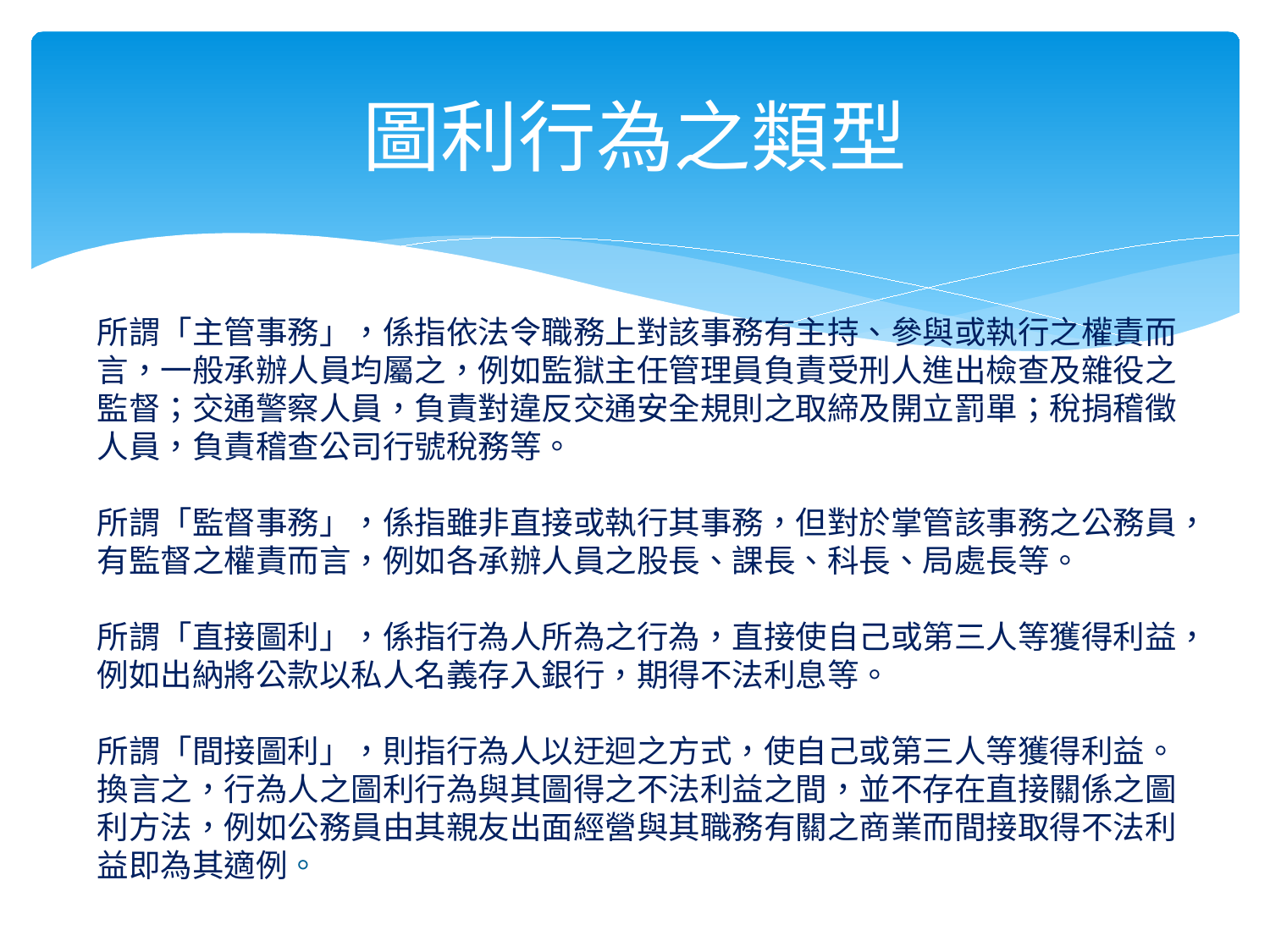

# 圖利行為之類型
所謂「主管事務」，係指依法令職務上對該事務有主持、參與或執行之權責而言，一般承辦人員均屬之，例如監獄主任管理員負責受刑人進出檢查及雜役之監督；交通警察人員，負責對違反交通安全規則之取締及開立罰單；稅捐稽徵人員，負責稽查公司行號稅務等。

所謂「監督事務」，係指雖非直接或執行其事務，但對於掌管該事務之公務員，有監督之權責而言，例如各承辦人員之股長、課長、科長、局處長等。

所謂「直接圖利」，係指行為人所為之行為，直接使自己或第三人等獲得利益，例如出納將公款以私人名義存入銀行，期得不法利息等。

所謂「間接圖利」，則指行為人以迂迴之方式，使自己或第三人等獲得利益。換言之，行為人之圖利行為與其圖得之不法利益之間，並不存在直接關係之圖利方法，例如公務員由其親友出面經營與其職務有關之商業而間接取得不法利益即為其適例。